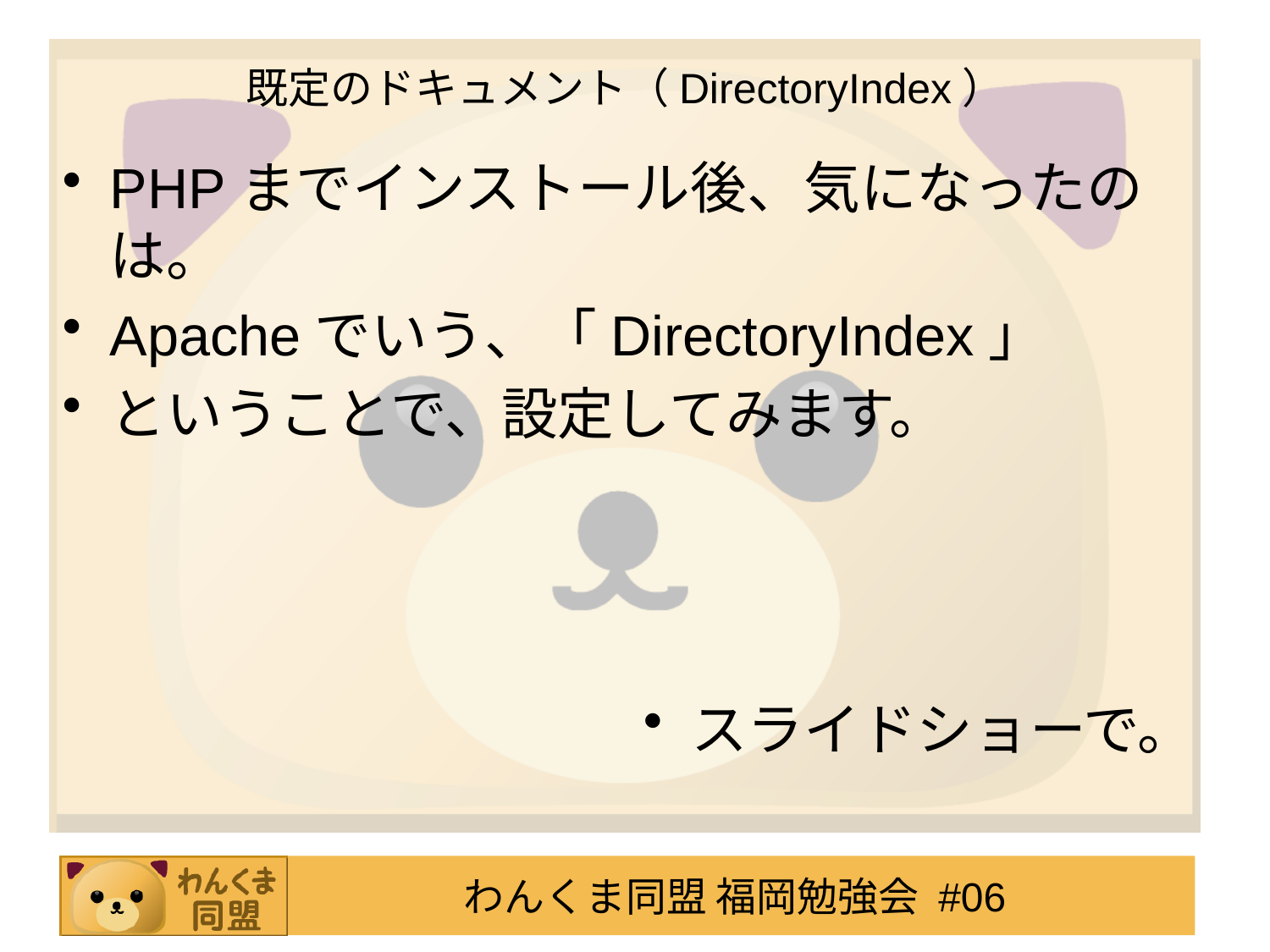

# 既定のドキュメント（DirectoryIndex）
PHPまでインストール後、気になったのは。
Apacheでいう、「DirectoryIndex」
ということで、設定してみます。

スライドショーで。